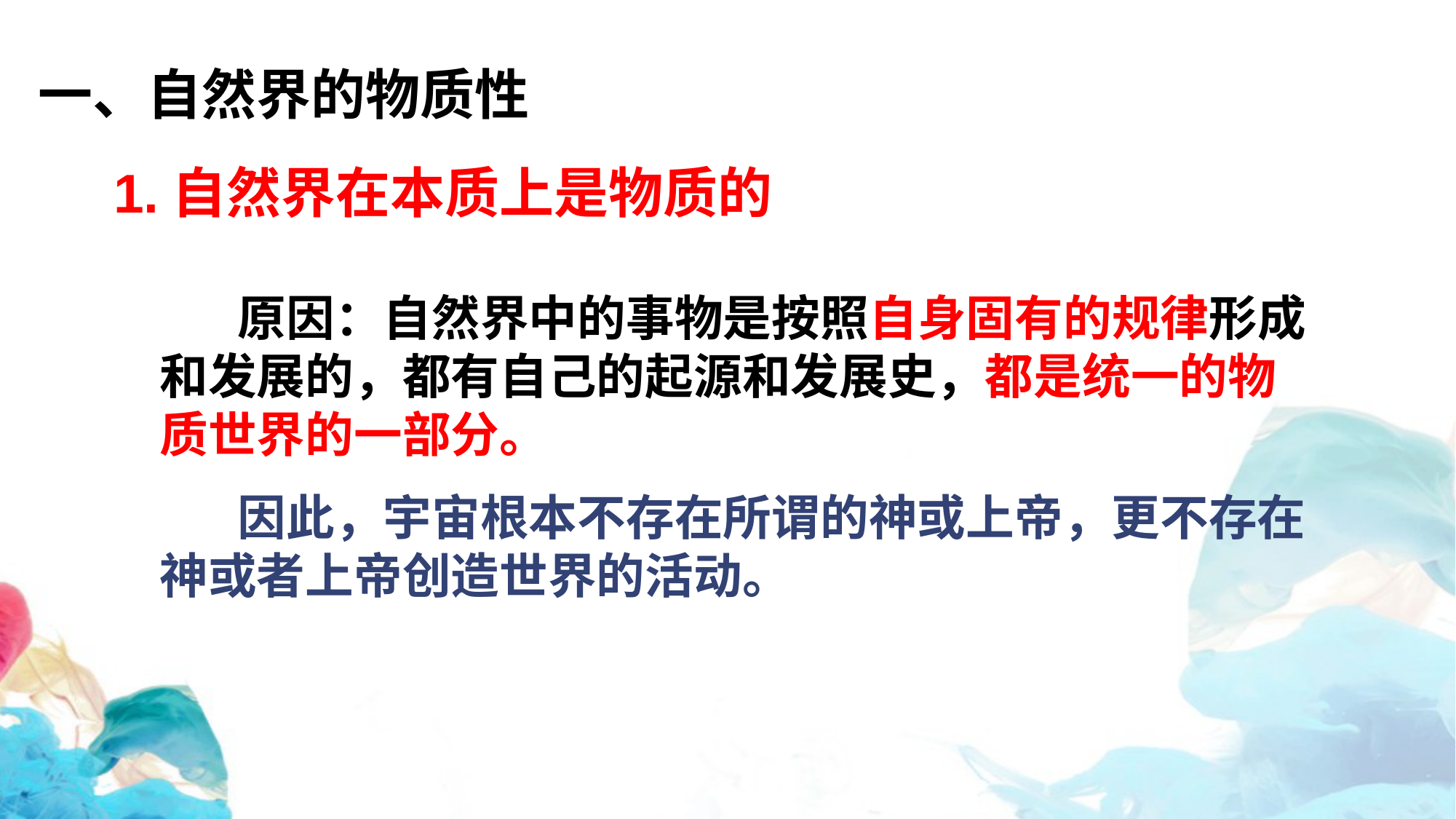

一、自然界的物质性
1.自然界在本质上是物质的
      原因：自然界中的事物是按照自身固有的规律形成和发展的，都有自己的起源和发展史，都是统一的物质世界的一部分。
      因此，宇宙根本不存在所谓的神或上帝，更不存在神或者上帝创造世界的活动。